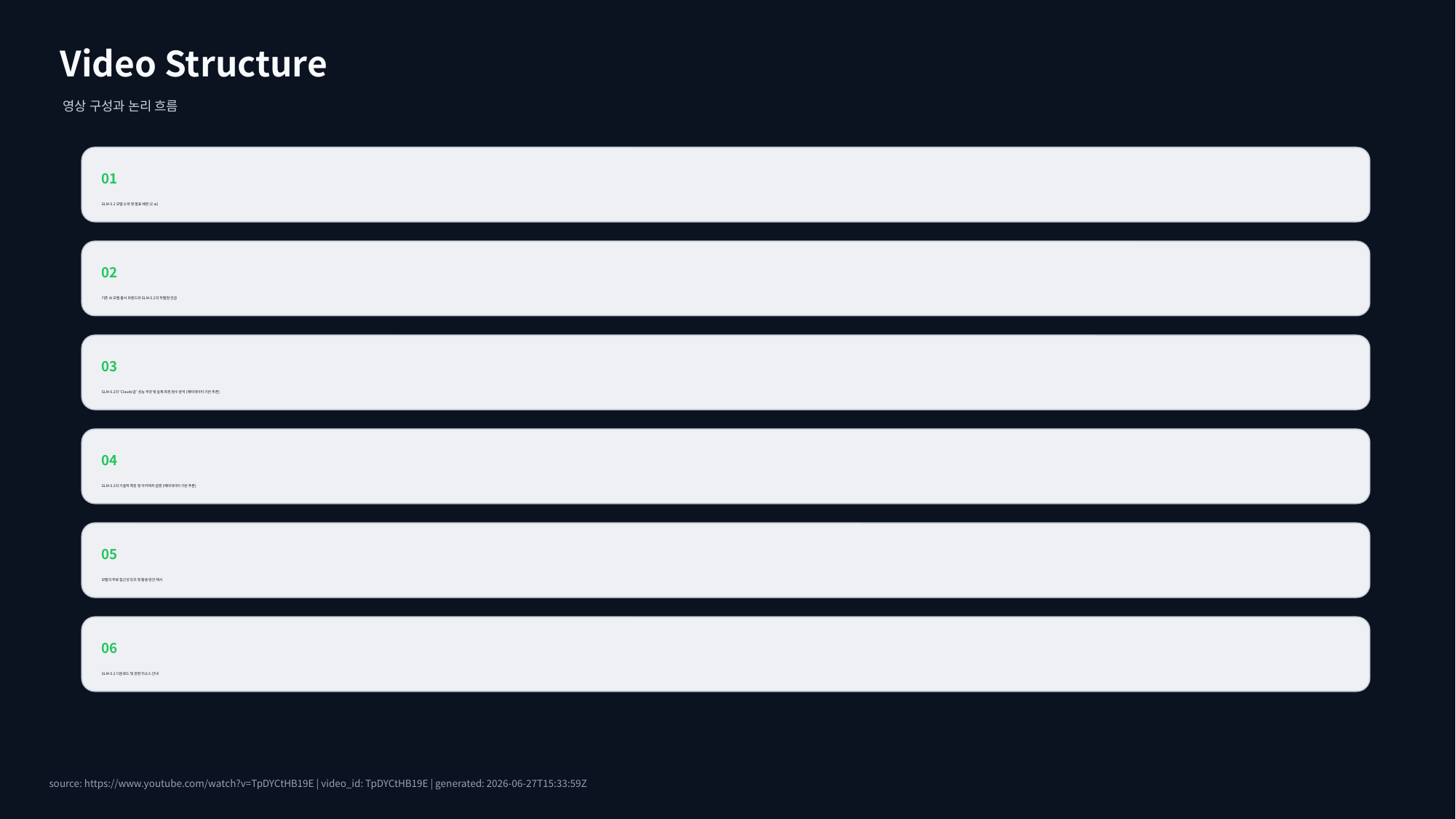

Video Structure
영상 구성과 논리 흐름

01
GLM-5.2 모델 소개 및 발표 배경 (Z.ai)

02
기존 AI 모델 출시 트렌드와 GLM-5.2의 차별점 언급

03
GLM-5.2의 'Claude급' 성능 주장 및 실제 측정 점수 분석 (메타데이터 기반 추론)

04
GLM-5.2의 기술적 특징 및 아키텍처 설명 (메타데이터 기반 추론)

05
모델의 무료 접근성 강조 및 활용 방안 제시

06
GLM-5.2 다운로드 및 관련 리소스 안내
source: https://www.youtube.com/watch?v=TpDYCtHB19E | video_id: TpDYCtHB19E | generated: 2026-06-27T15:33:59Z